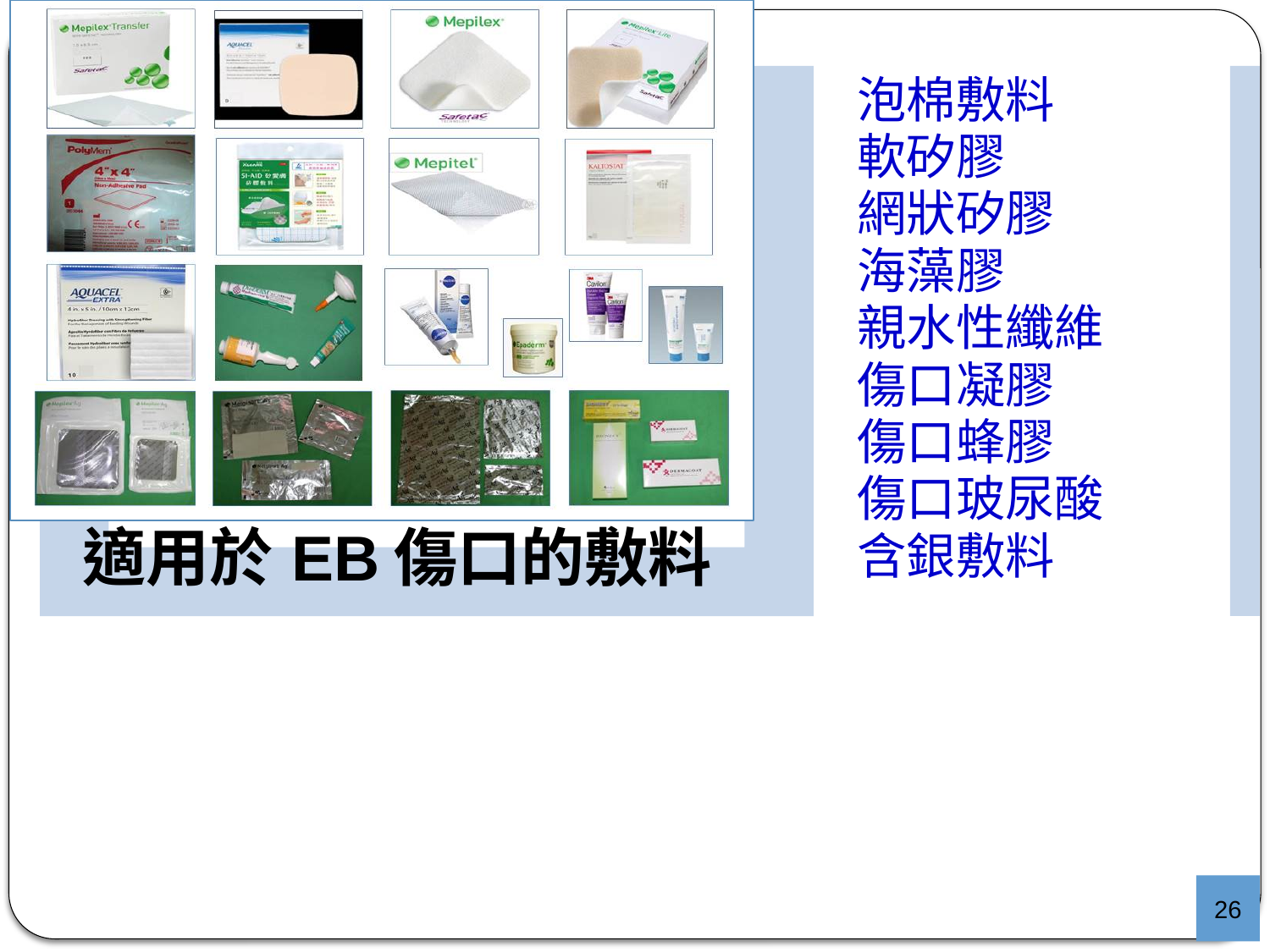

適用於EB傷口的敷料
泡棉敷料
軟矽膠
網狀矽膠
海藻膠
親水性纖維
傷口凝膠
傷口蜂膠
傷口玻尿酸
含銀敷料

26